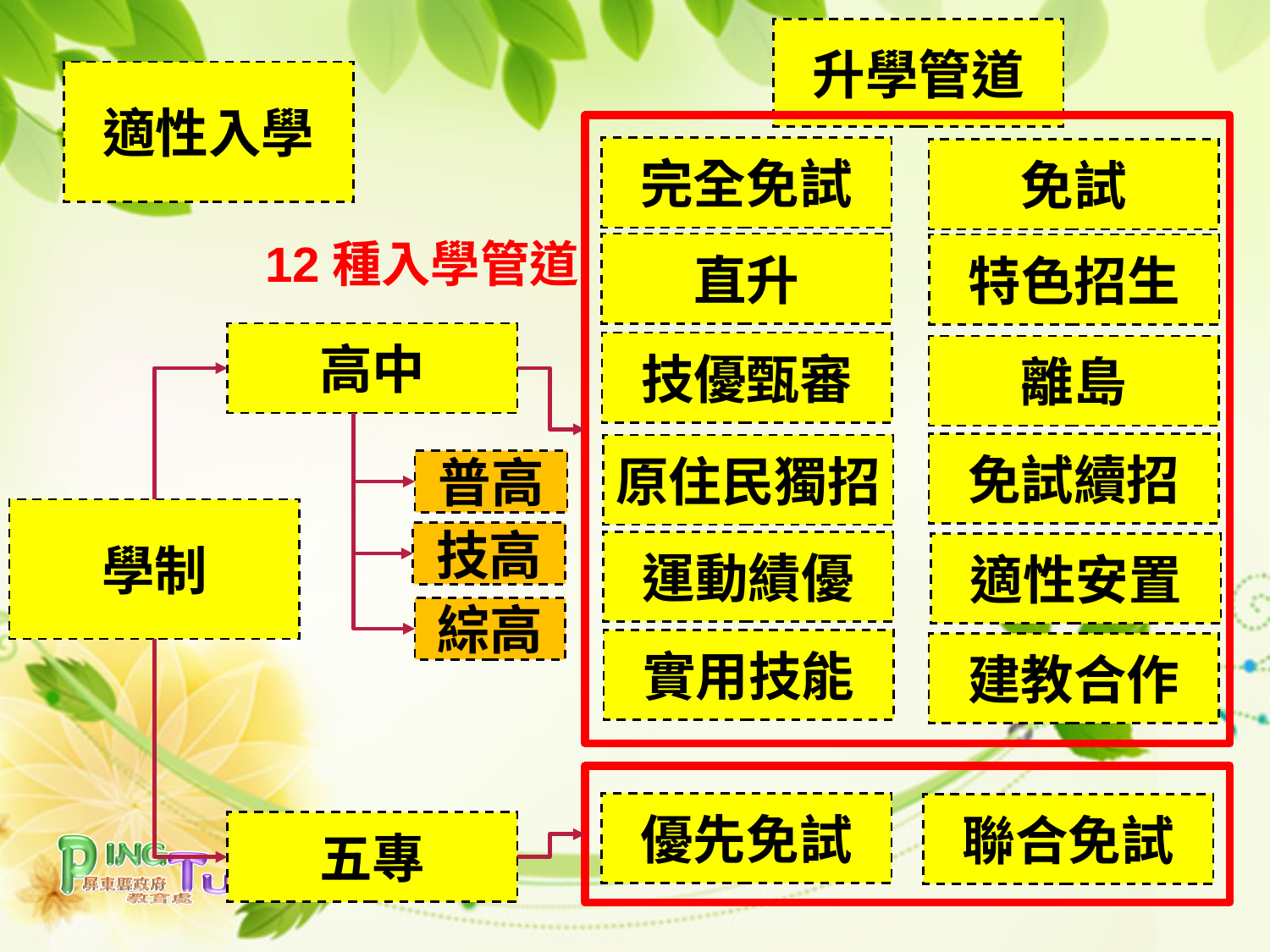

升學管道
適性入學

完全免試
免試
12種入學管道
直升
特色招生
高中
技優甄審
離島
免試續招
原住民獨招
普高
學制
技高
運動績優
適性安置
綜高
實用技能
建教合作

優先免試
聯合免試
五專